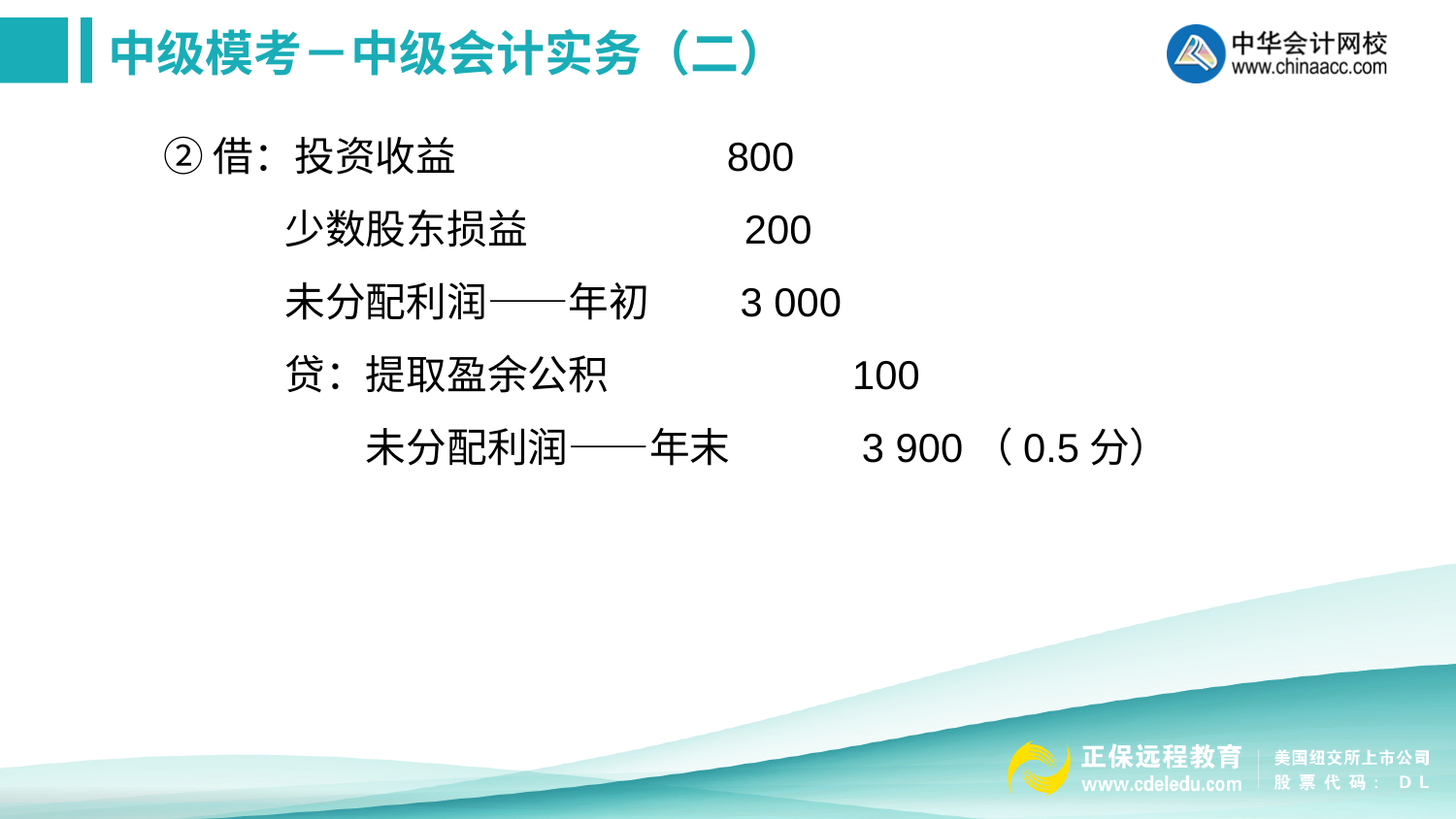

②借：投资收益　　                    800
　　　少数股东损益　　              200
　　　未分配利润——年初　　3 000
　　　贷：提取盈余公积　　                 100
　　　　　未分配利润——年末　　　3 900（0.5分）